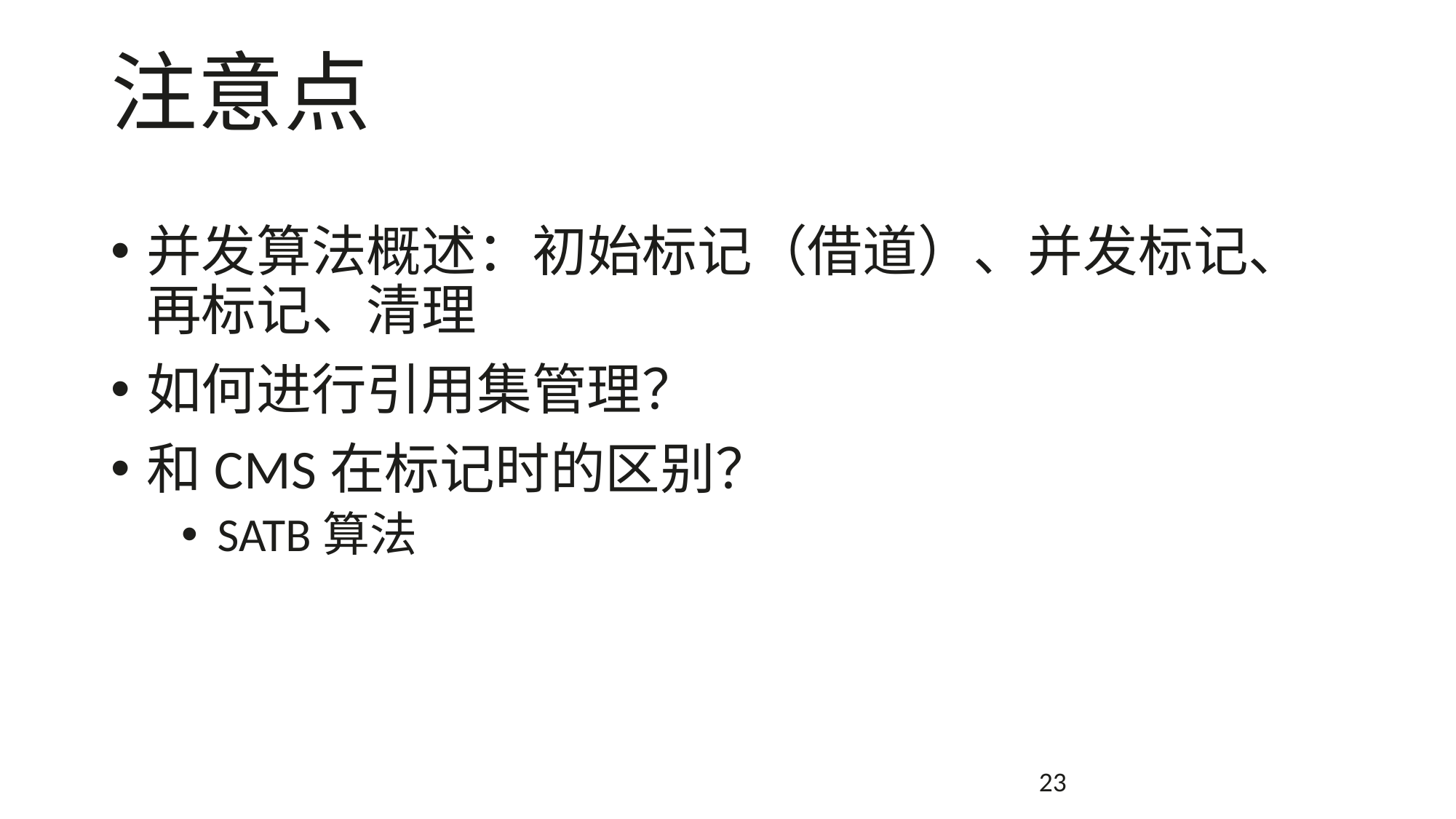

# 注意点
并发算法概述：初始标记（借道）、并发标记、再标记、清理
如何进行引用集管理？
和CMS在标记时的区别？
SATB算法

23